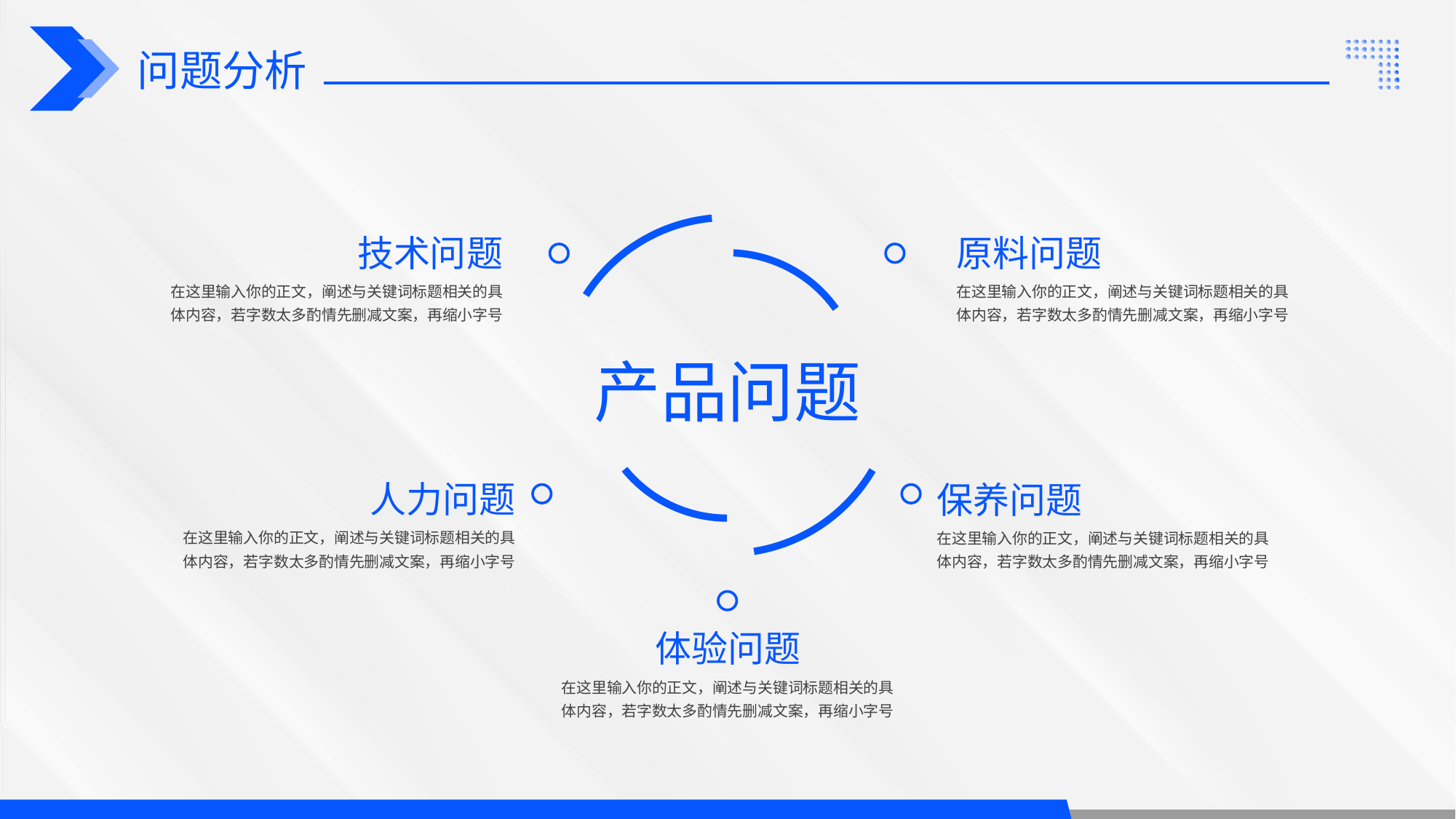

问题分析

技术问题
原料问题

在这里输入你的正文，阐述与关键词标题相关的具体内容，若字数太多酌情先删减文案，再缩小字号
在这里输入你的正文，阐述与关键词标题相关的具体内容，若字数太多酌情先删减文案，再缩小字号
产品问题
人力问题
保养问题

在这里输入你的正文，阐述与关键词标题相关的具体内容，若字数太多酌情先删减文案，再缩小字号
在这里输入你的正文，阐述与关键词标题相关的具体内容，若字数太多酌情先删减文案，再缩小字号

体验问题
在这里输入你的正文，阐述与关键词标题相关的具体内容，若字数太多酌情先删减文案，再缩小字号